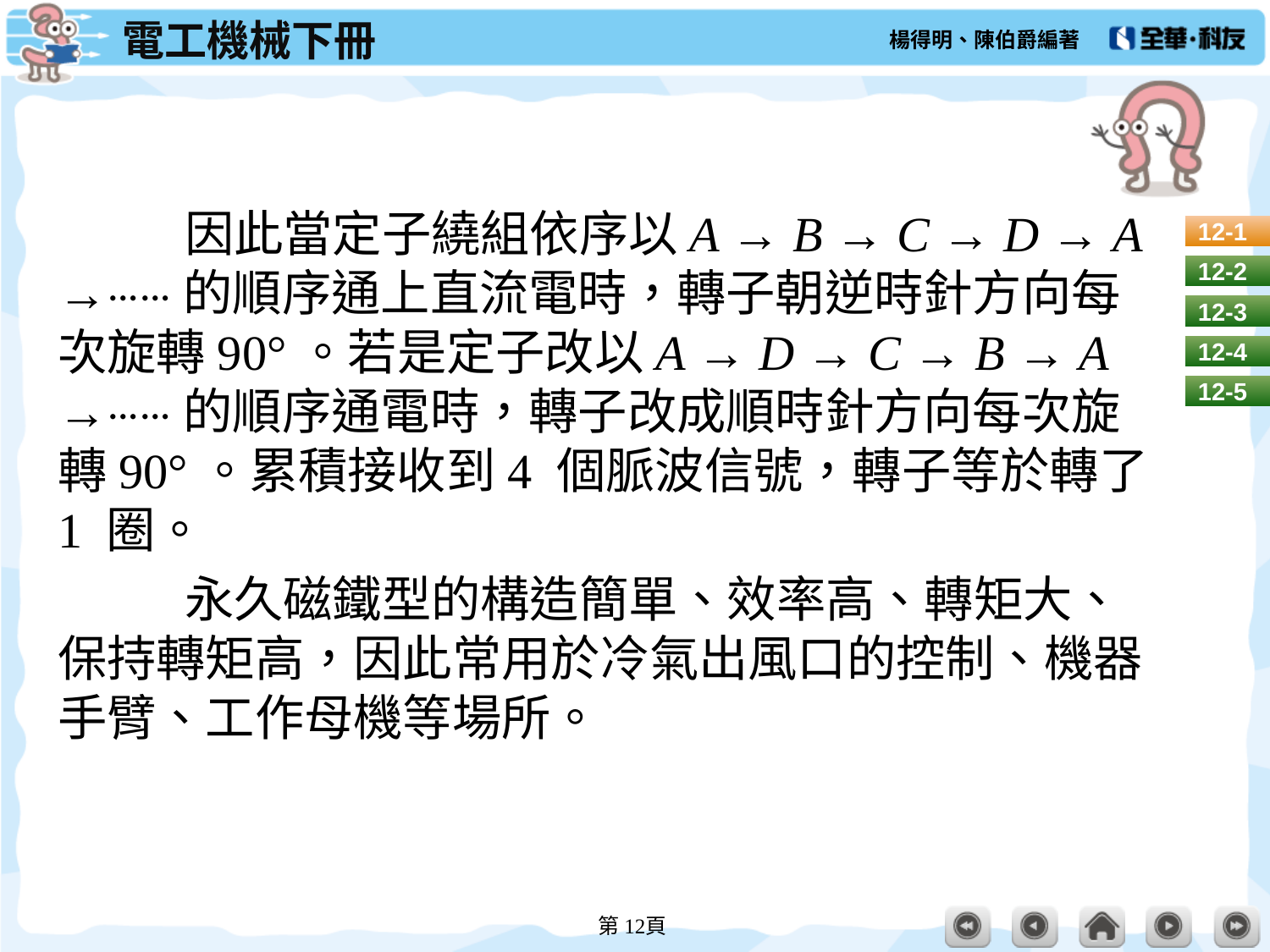

#
	因此當定子繞組依序以A → B → C → D → A →⋯⋯的順序通上直流電時，轉子朝逆時針方向每次旋轉90°。若是定子改以A → D → C → B → A →⋯⋯的順序通電時，轉子改成順時針方向每次旋轉90°。累積接收到4 個脈波信號，轉子等於轉了1 圈。
	永久磁鐵型的構造簡單、效率高、轉矩大、保持轉矩高，因此常用於冷氣出風口的控制、機器手臂、工作母機等場所。